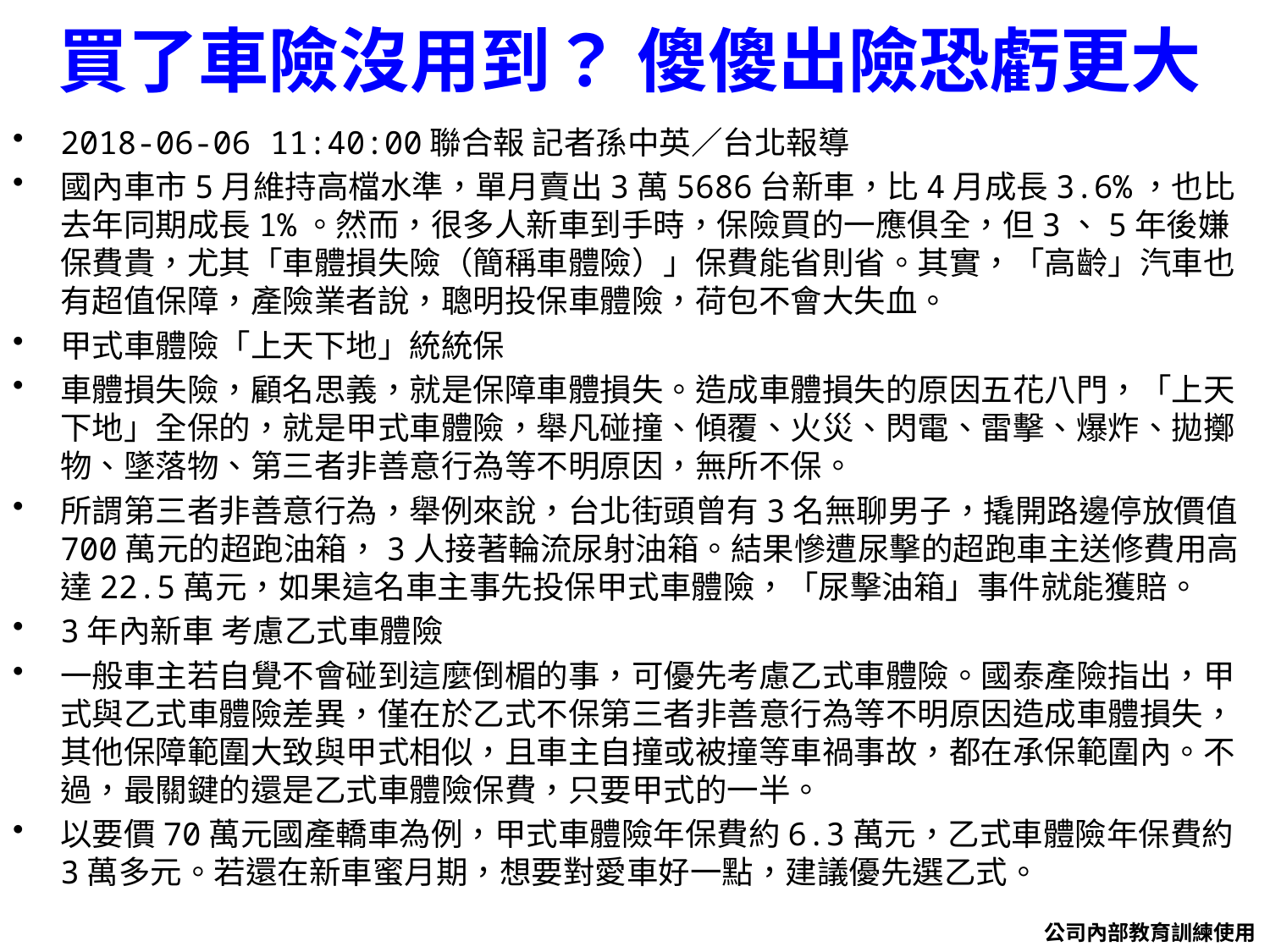

# 買了車險沒用到？ 傻傻出險恐虧更大
2018-06-06 11:40:00聯合報 記者孫中英／台北報導
國內車市5月維持高檔水準，單月賣出3萬5686台新車，比4月成長3.6%，也比去年同期成長1%。然而，很多人新車到手時，保險買的一應俱全，但3、5年後嫌保費貴，尤其「車體損失險（簡稱車體險）」保費能省則省。其實，「高齡」汽車也有超值保障，產險業者說，聰明投保車體險，荷包不會大失血。
甲式車體險「上天下地」統統保
車體損失險，顧名思義，就是保障車體損失。造成車體損失的原因五花八門，「上天下地」全保的，就是甲式車體險，舉凡碰撞、傾覆、火災、閃電、雷擊、爆炸、拋擲物、墜落物、第三者非善意行為等不明原因，無所不保。
所謂第三者非善意行為，舉例來說，台北街頭曾有3名無聊男子，撬開路邊停放價值700萬元的超跑油箱，3人接著輪流尿射油箱。結果慘遭尿擊的超跑車主送修費用高達22.5萬元，如果這名車主事先投保甲式車體險，「尿擊油箱」事件就能獲賠。
3年內新車 考慮乙式車體險
一般車主若自覺不會碰到這麼倒楣的事，可優先考慮乙式車體險。國泰產險指出，甲式與乙式車體險差異，僅在於乙式不保第三者非善意行為等不明原因造成車體損失，其他保障範圍大致與甲式相似，且車主自撞或被撞等車禍事故，都在承保範圍內。不過，最關鍵的還是乙式車體險保費，只要甲式的一半。
以要價70萬元國產轎車為例，甲式車體險年保費約6.3萬元，乙式車體險年保費約3萬多元。若還在新車蜜月期，想要對愛車好一點，建議優先選乙式。
公司內部教育訓練使用